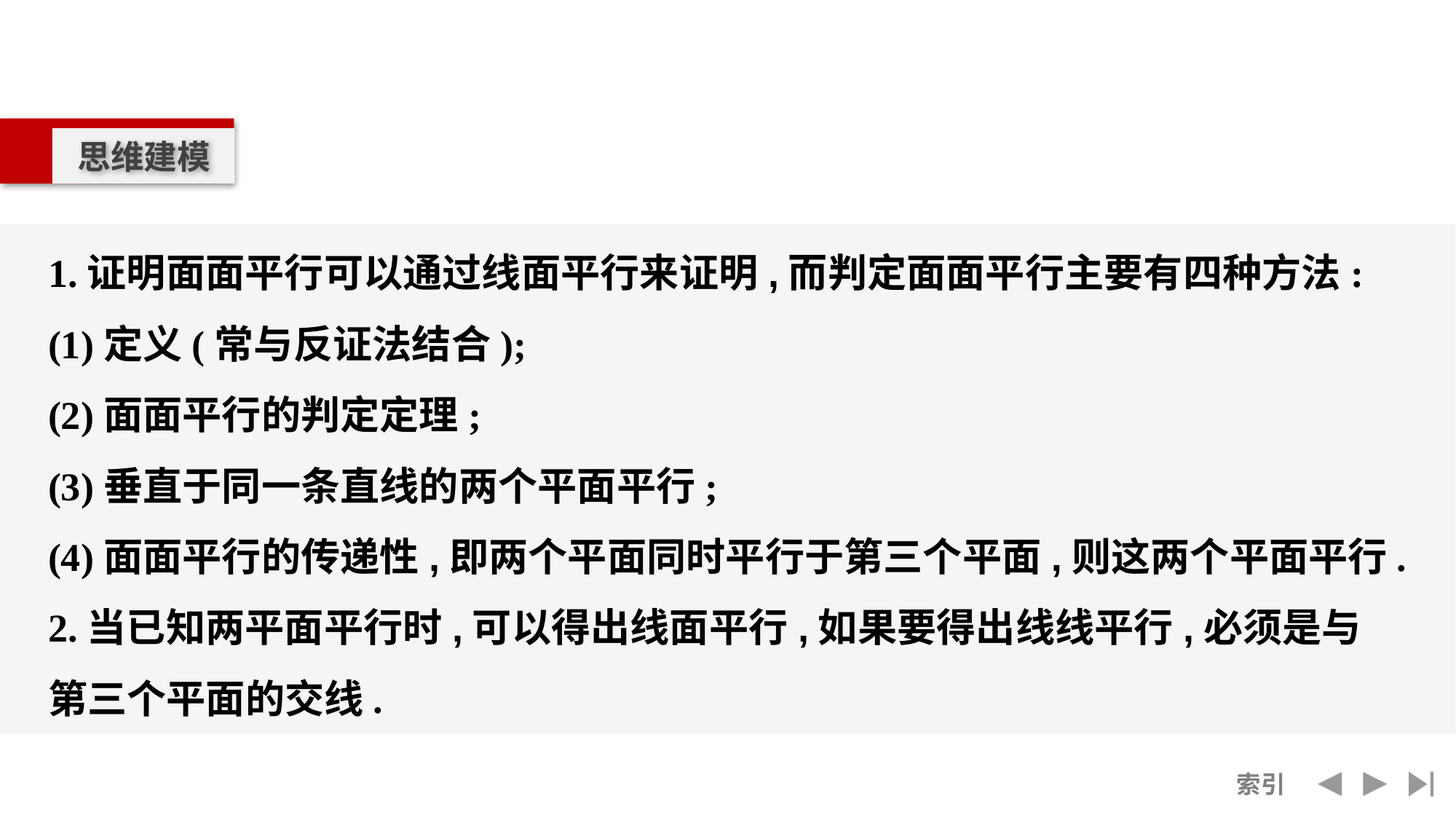

思维建模
1.证明面面平行可以通过线面平行来证明,而判定面面平行主要有四种方法:
(1)定义(常与反证法结合);
(2)面面平行的判定定理;
(3)垂直于同一条直线的两个平面平行;
(4)面面平行的传递性,即两个平面同时平行于第三个平面,则这两个平面平行.
2.当已知两平面平行时,可以得出线面平行,如果要得出线线平行,必须是与第三个平面的交线.